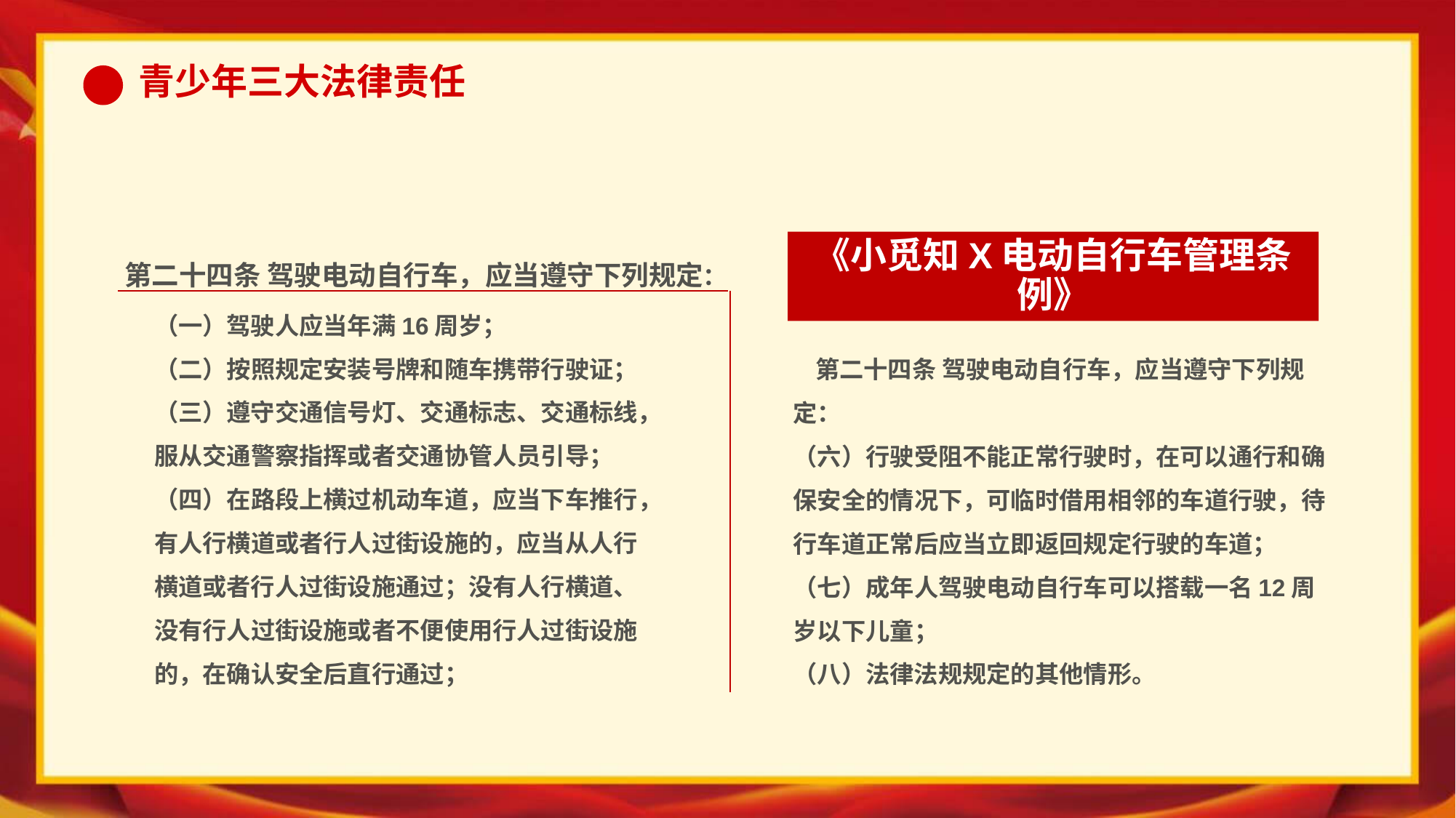

《小觅知X电动自行车管理条例》
第二十四条 驾驶电动自行车，应当遵守下列规定：
（一）驾驶人应当年满16周岁；
（二）按照规定安装号牌和随车携带行驶证；
（三）遵守交通信号灯、交通标志、交通标线，服从交通警察指挥或者交通协管人员引导；
（四）在路段上横过机动车道，应当下车推行，有人行横道或者行人过街设施的，应当从人行横道或者行人过街设施通过；没有人行横道、没有行人过街设施或者不便使用行人过街设施的，在确认安全后直行通过；
   第二十四条 驾驶电动自行车，应当遵守下列规定：
（六）行驶受阻不能正常行驶时，在可以通行和确保安全的情况下，可临时借用相邻的车道行驶，待行车道正常后应当立即返回规定行驶的车道；
（七）成年人驾驶电动自行车可以搭载一名12周岁以下儿童；
（八）法律法规规定的其他情形。